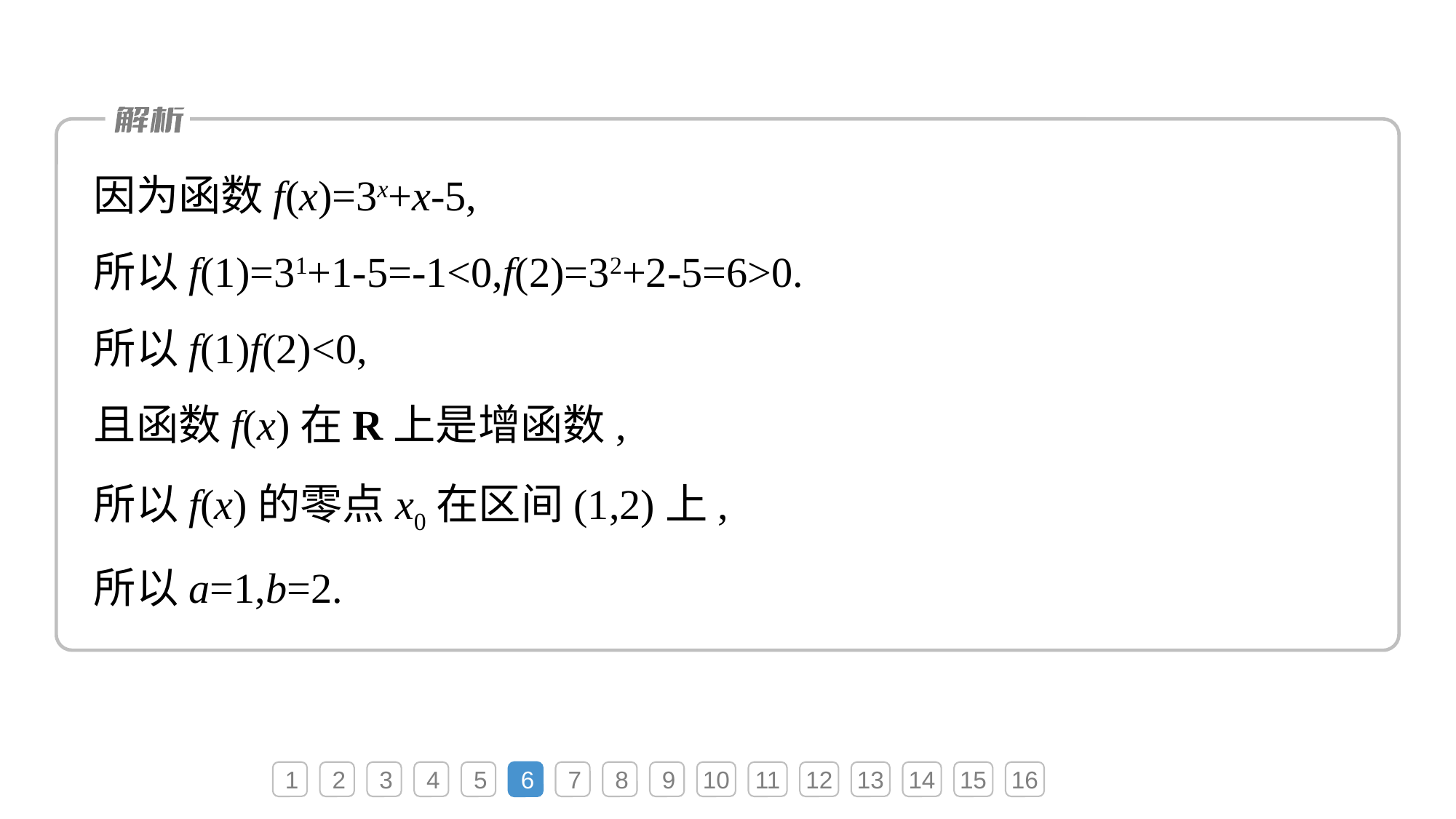

因为函数f(x)=3x+x-5,
所以f(1)=31+1-5=-1<0,f(2)=32+2-5=6>0.
所以f(1)f(2)<0,
且函数f(x)在R上是增函数,
所以f(x)的零点x0在区间(1,2)上,
所以a=1,b=2.
1
2
3
4
5
6
7
8
9
10
11
12
13
14
15
16